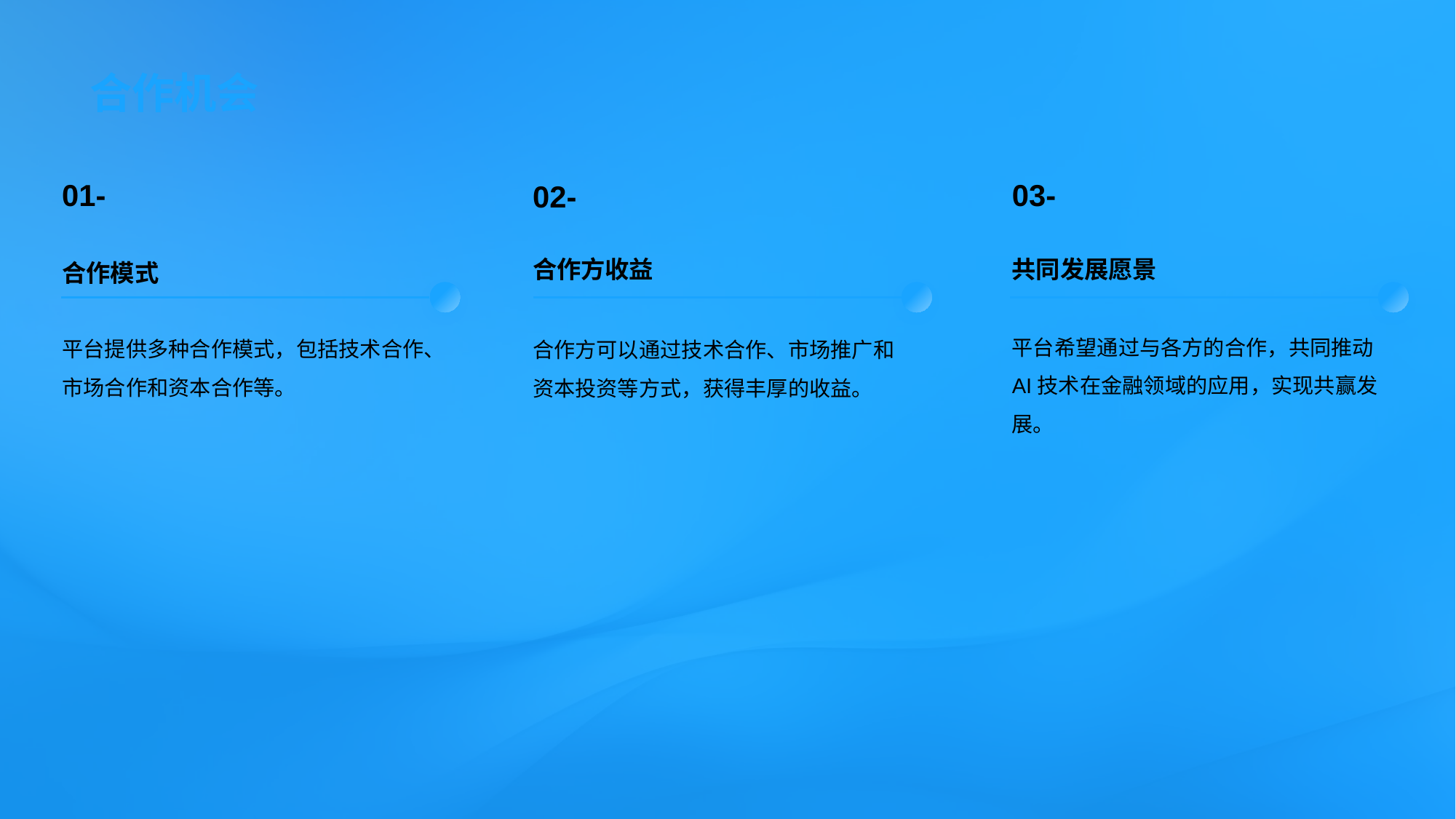

# 合作机会
03-
01-
02-
共同发展愿景
合作方收益
合作模式

平台希望通过与各方的合作，共同推动AI技术在金融领域的应用，实现共赢发展。
平台提供多种合作模式，包括技术合作、市场合作和资本合作等。
合作方可以通过技术合作、市场推广和资本投资等方式，获得丰厚的收益。